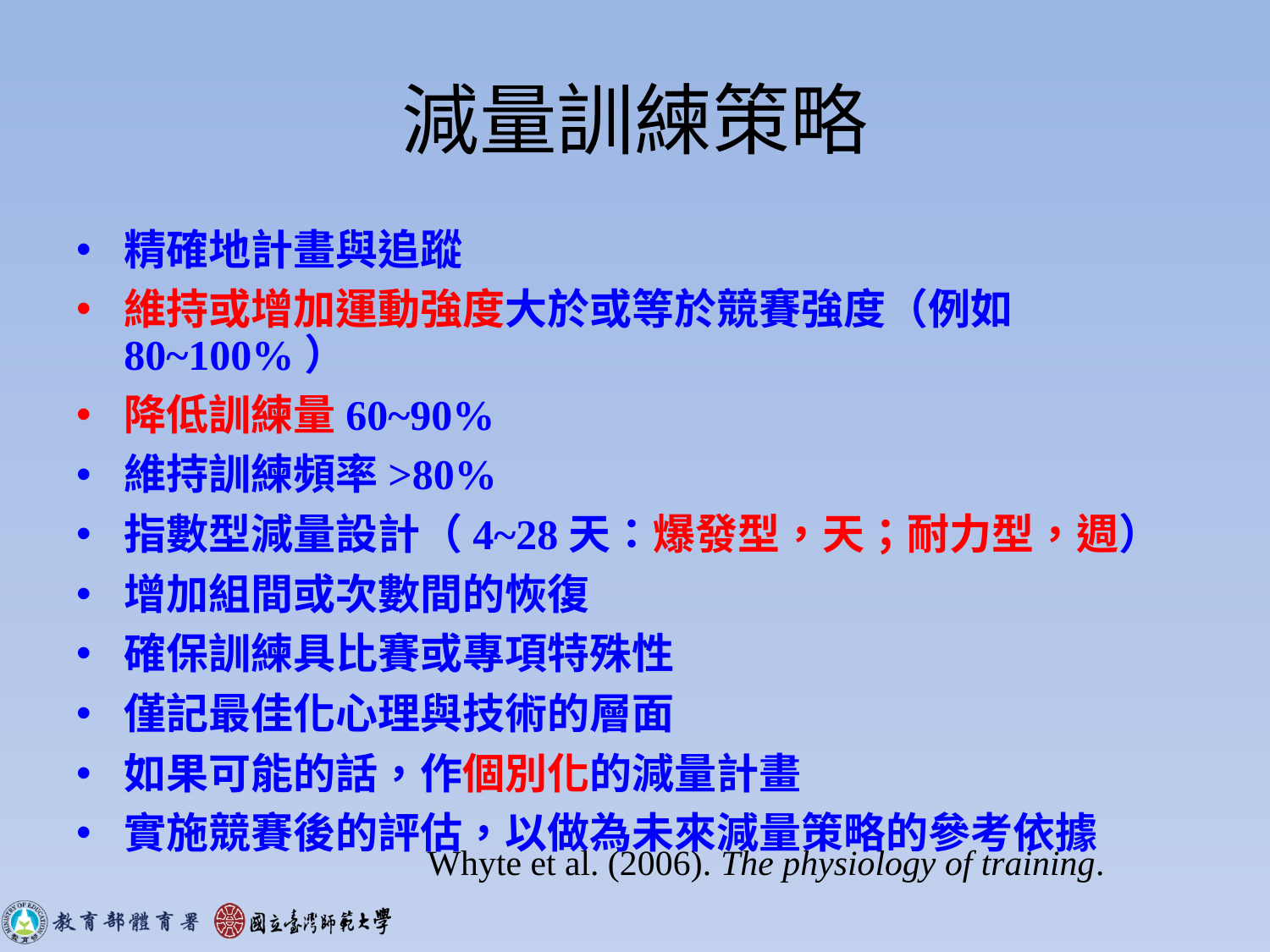

減量訓練策略
精確地計畫與追蹤
維持或增加運動強度大於或等於競賽強度（例如80~100%）
降低訓練量60~90%
維持訓練頻率>80%
指數型減量設計（4~28天：爆發型，天；耐力型，週）
增加組間或次數間的恢復
確保訓練具比賽或專項特殊性
僅記最佳化心理與技術的層面
如果可能的話，作個別化的減量計畫
實施競賽後的評估，以做為未來減量策略的參考依據
Whyte et al. (2006). The physiology of training.